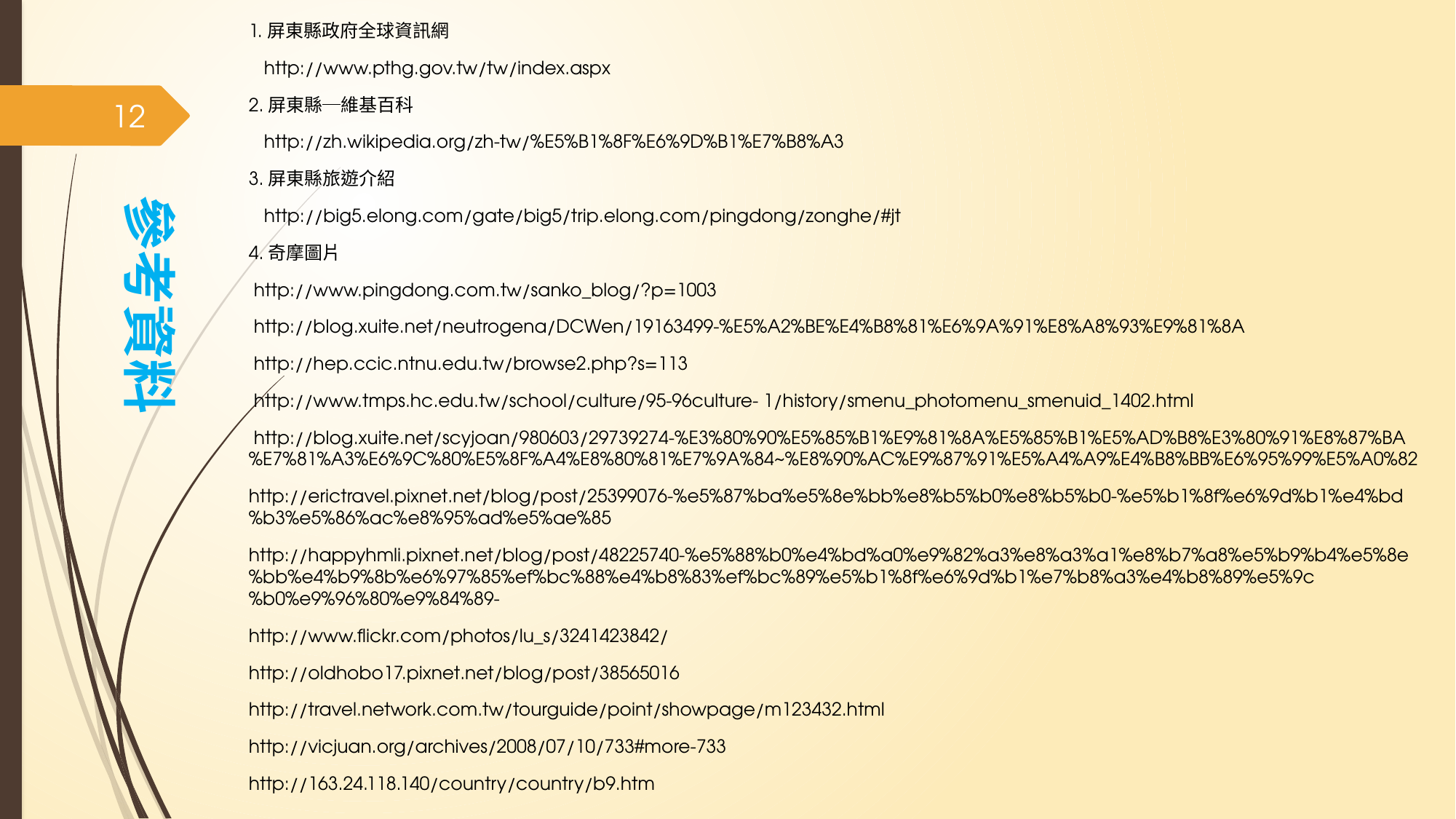

1.屏東縣政府全球資訊網
   http://www.pthg.gov.tw/tw/index.aspx
2.屏東縣─維基百科
   http://zh.wikipedia.org/zh-tw/%E5%B1%8F%E6%9D%B1%E7%B8%A3
3.屏東縣旅遊介紹
   http://big5.elong.com/gate/big5/trip.elong.com/pingdong/zonghe/#jt
4.奇摩圖片
 http://www.pingdong.com.tw/sanko_blog/?p=1003
 http://blog.xuite.net/neutrogena/DCWen/19163499-%E5%A2%BE%E4%B8%81%E6%9A%91%E8%A8%93%E9%81%8A
 http://hep.ccic.ntnu.edu.tw/browse2.php?s=113
 http://www.tmps.hc.edu.tw/school/culture/95-96culture- 1/history/smenu_photomenu_smenuid_1402.html
 http://blog.xuite.net/scyjoan/980603/29739274-%E3%80%90%E5%85%B1%E9%81%8A%E5%85%B1%E5%AD%B8%E3%80%91%E8%87%BA%E7%81%A3%E6%9C%80%E5%8F%A4%E8%80%81%E7%9A%84~%E8%90%AC%E9%87%91%E5%A4%A9%E4%B8%BB%E6%95%99%E5%A0%82
http://erictravel.pixnet.net/blog/post/25399076-%e5%87%ba%e5%8e%bb%e8%b5%b0%e8%b5%b0-%e5%b1%8f%e6%9d%b1%e4%bd%b3%e5%86%ac%e8%95%ad%e5%ae%85
http://happyhmli.pixnet.net/blog/post/48225740-%e5%88%b0%e4%bd%a0%e9%82%a3%e8%a3%a1%e8%b7%a8%e5%b9%b4%e5%8e%bb%e4%b9%8b%e6%97%85%ef%bc%88%e4%b8%83%ef%bc%89%e5%b1%8f%e6%9d%b1%e7%b8%a3%e4%b8%89%e5%9c%b0%e9%96%80%e9%84%89-
http://www.flickr.com/photos/lu_s/3241423842/
http://oldhobo17.pixnet.net/blog/post/38565016
http://travel.network.com.tw/tourguide/point/showpage/m123432.html
http://vicjuan.org/archives/2008/07/10/733#more-733
http://163.24.118.140/country/country/b9.htm
12
參考資料